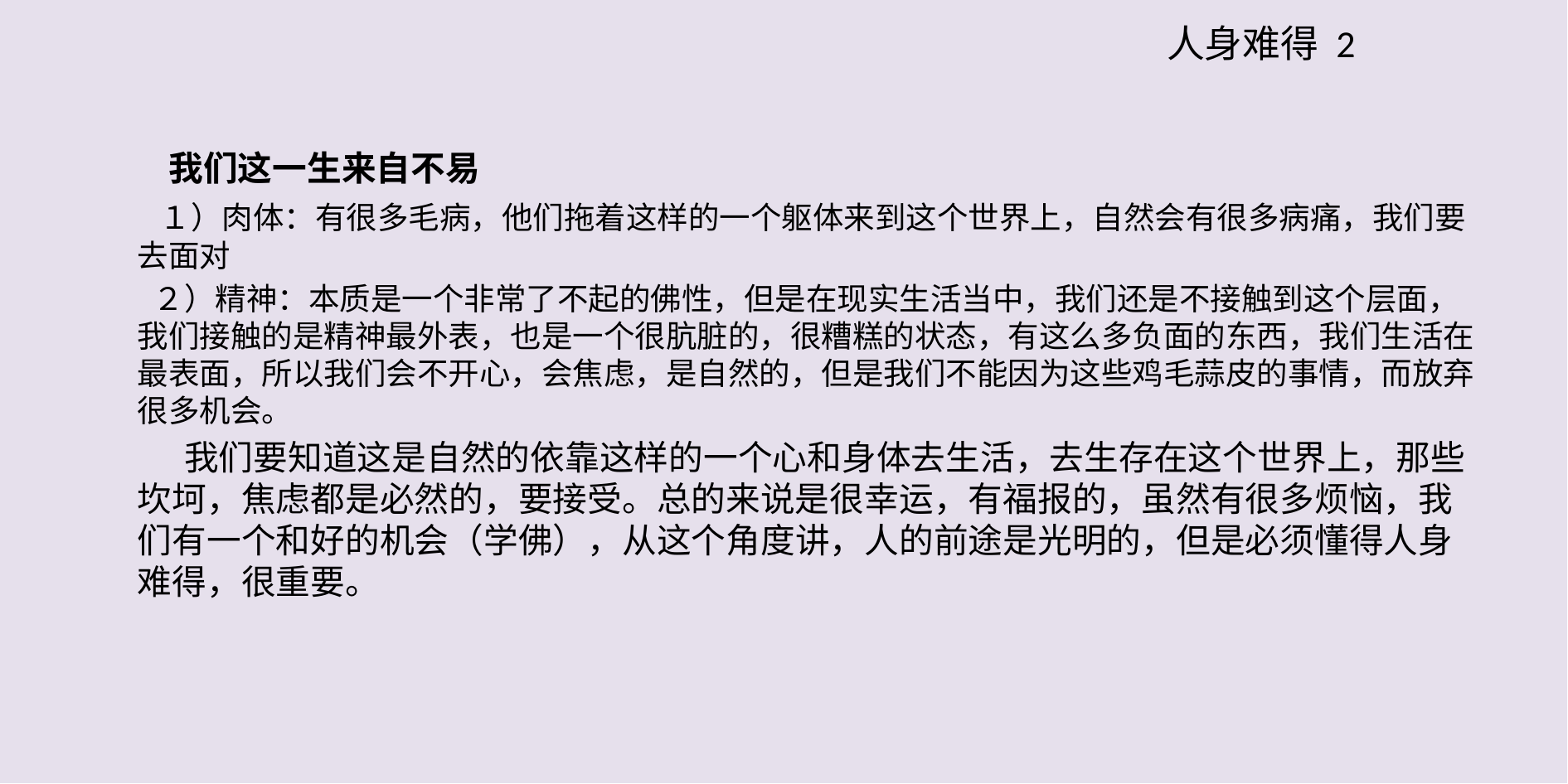

人身难得 2

	　我们这一生来自不易
　　１）肉体：有很多毛病，他们拖着这样的一个躯体来到这个世界上，自然会有很多病痛，我们要去面对
　　２）精神：本质是一个非常了不起的佛性，但是在现实生活当中，我们还是不接触到这个层面，我们接触的是精神最外表，也是一个很肮脏的，很糟糕的状态，有这么多负面的东西，我们生活在最表面，所以我们会不开心，会焦虑，是自然的，但是我们不能因为这些鸡毛蒜皮的事情，而放弃很多机会。
　          我们要知道这是自然的依靠这样的一个心和身体去生活，去生存在这个世界上，那些坎坷，焦虑都是必然的，要接受。总的来说是很幸运，有福报的，虽然有很多烦恼，我们有一个和好的机会（学佛），从这个角度讲，人的前途是光明的，但是必须懂得人身难得，很重要。